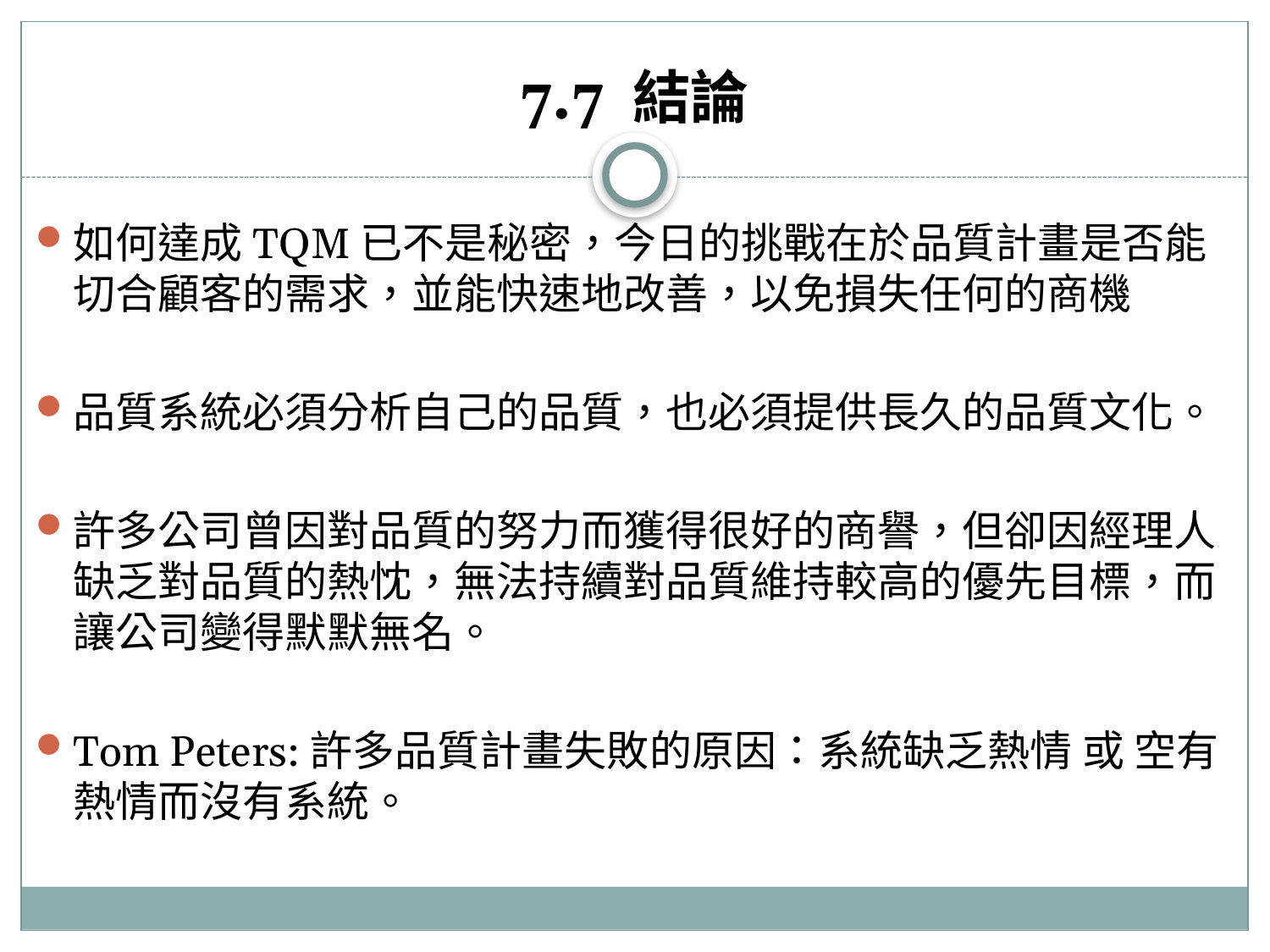

# 7.7 結論
如何達成TQM已不是秘密，今日的挑戰在於品質計畫是否能切合顧客的需求，並能快速地改善，以免損失任何的商機

品質系統必須分析自己的品質，也必須提供長久的品質文化。

許多公司曾因對品質的努力而獲得很好的商譽，但卻因經理人缺乏對品質的熱忱，無法持續對品質維持較高的優先目標，而讓公司變得默默無名。

Tom Peters:許多品質計畫失敗的原因：系統缺乏熱情 或 空有熱情而沒有系統。